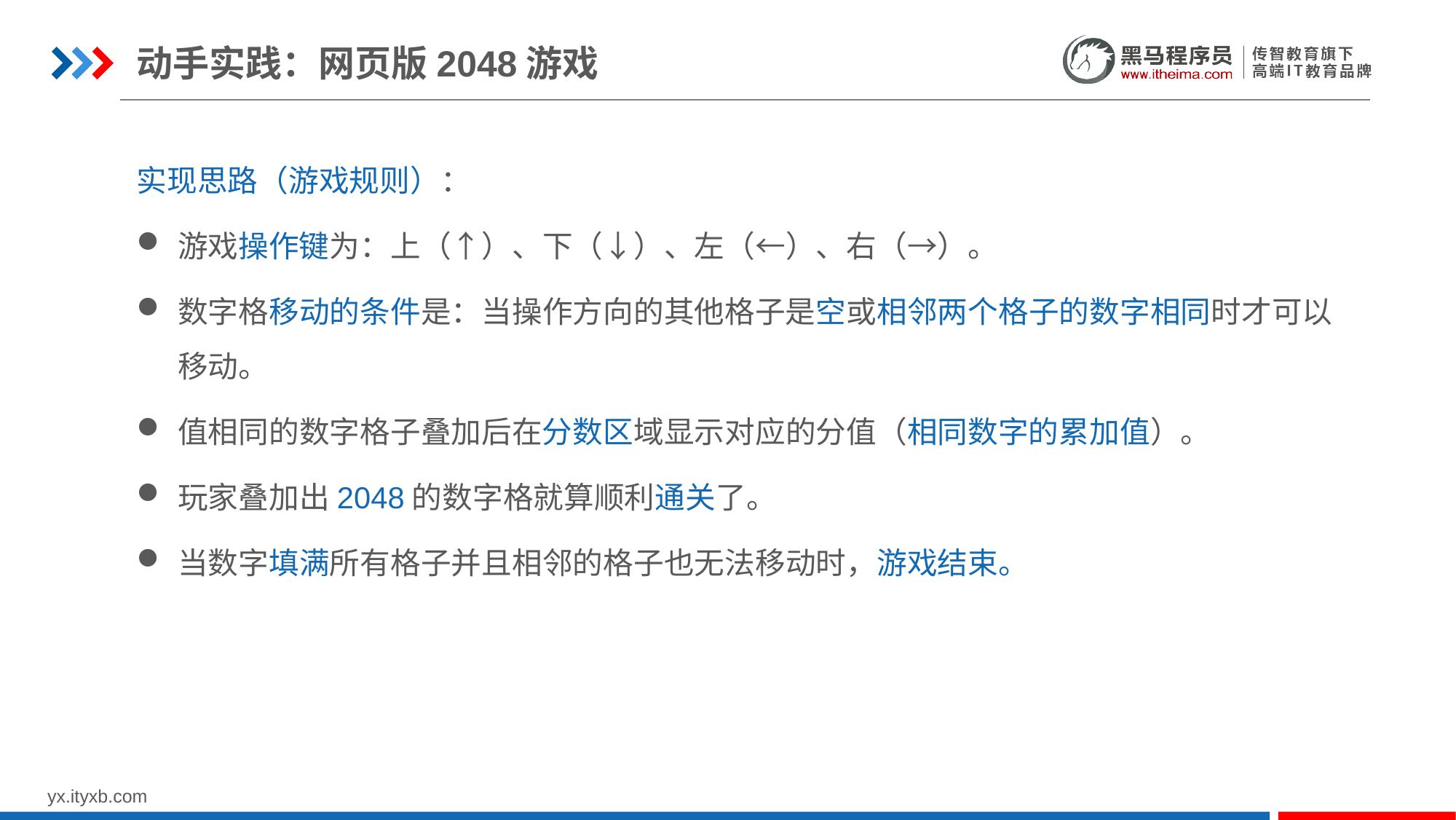

动手实践：网页版2048游戏
实现思路（游戏规则）：

游戏操作键为：上（↑）、下（↓）、左（←）、右（→）。

数字格移动的条件是：当操作方向的其他格子是空或相邻两个格子的数字相同时才可以移动。

值相同的数字格子叠加后在分数区域显示对应的分值（相同数字的累加值）。

玩家叠加出2048的数字格就算顺利通关了。

当数字填满所有格子并且相邻的格子也无法移动时，游戏结束。